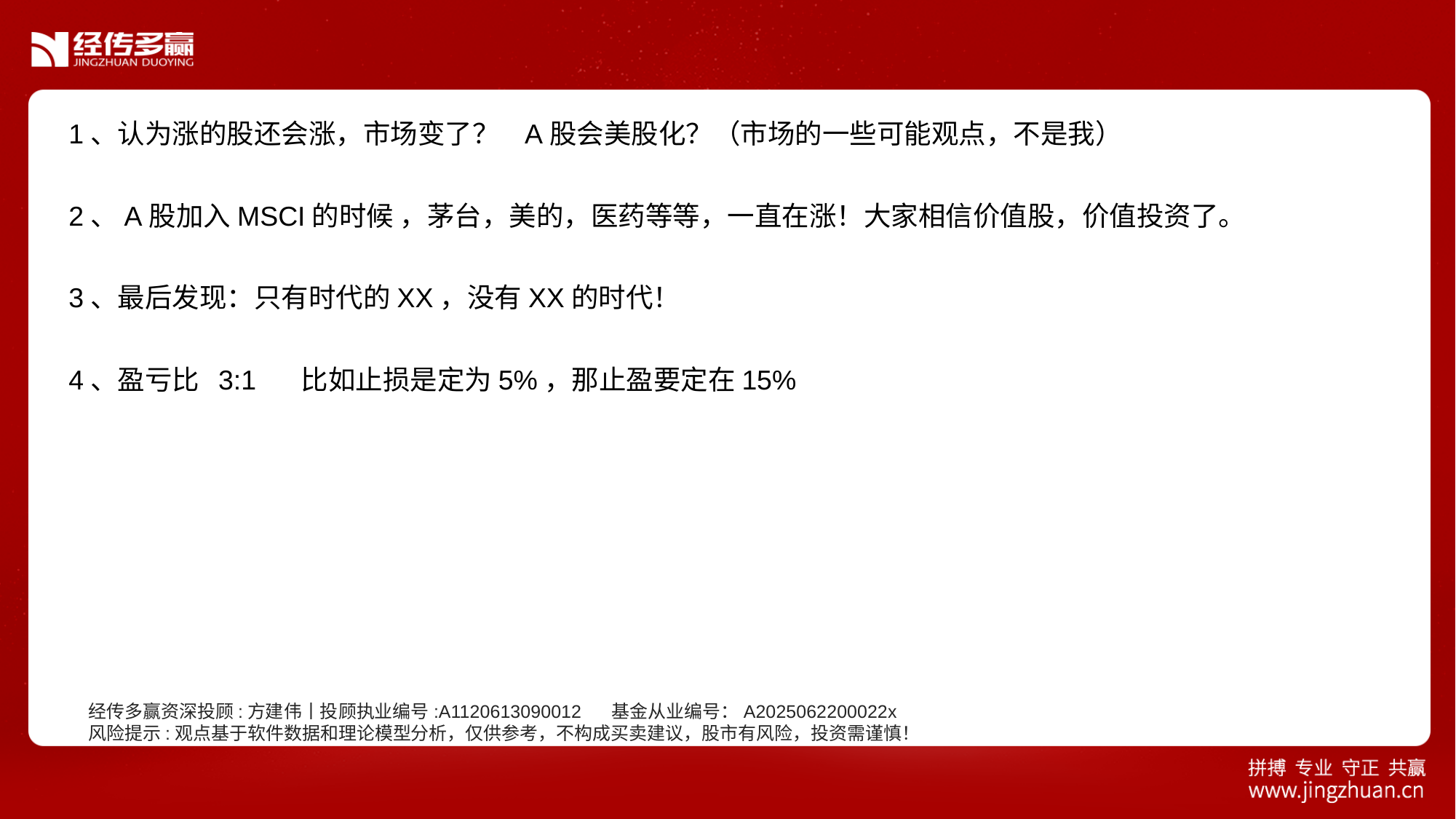

1、认为涨的股还会涨，市场变了？   A股会美股化？（市场的一些可能观点，不是我）

2、A股加入MSCI的时候 ，茅台，美的，医药等等，一直在涨！大家相信价值股，价值投资了。

3、最后发现：只有时代的XX，没有XX的时代！

4、盈亏比  3:1     比如止损是定为5%，那止盈要定在15%